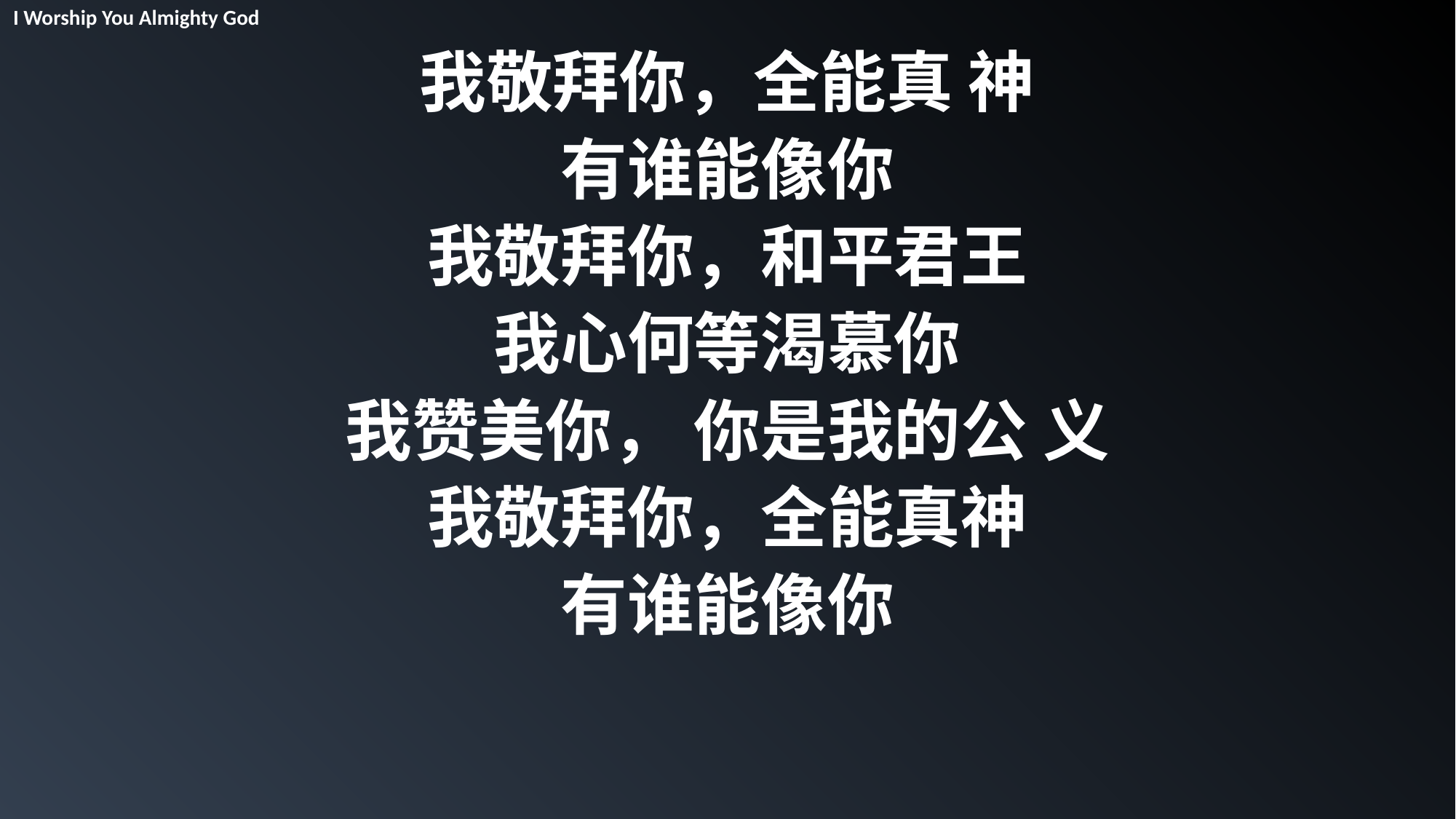

I Worship You Almighty God
我敬拜你，全能真 神
有谁能像你
我敬拜你，和平君王
我心何等渴慕你
我赞美你， 你是我的公 义
我敬拜你，全能真神
有谁能像你